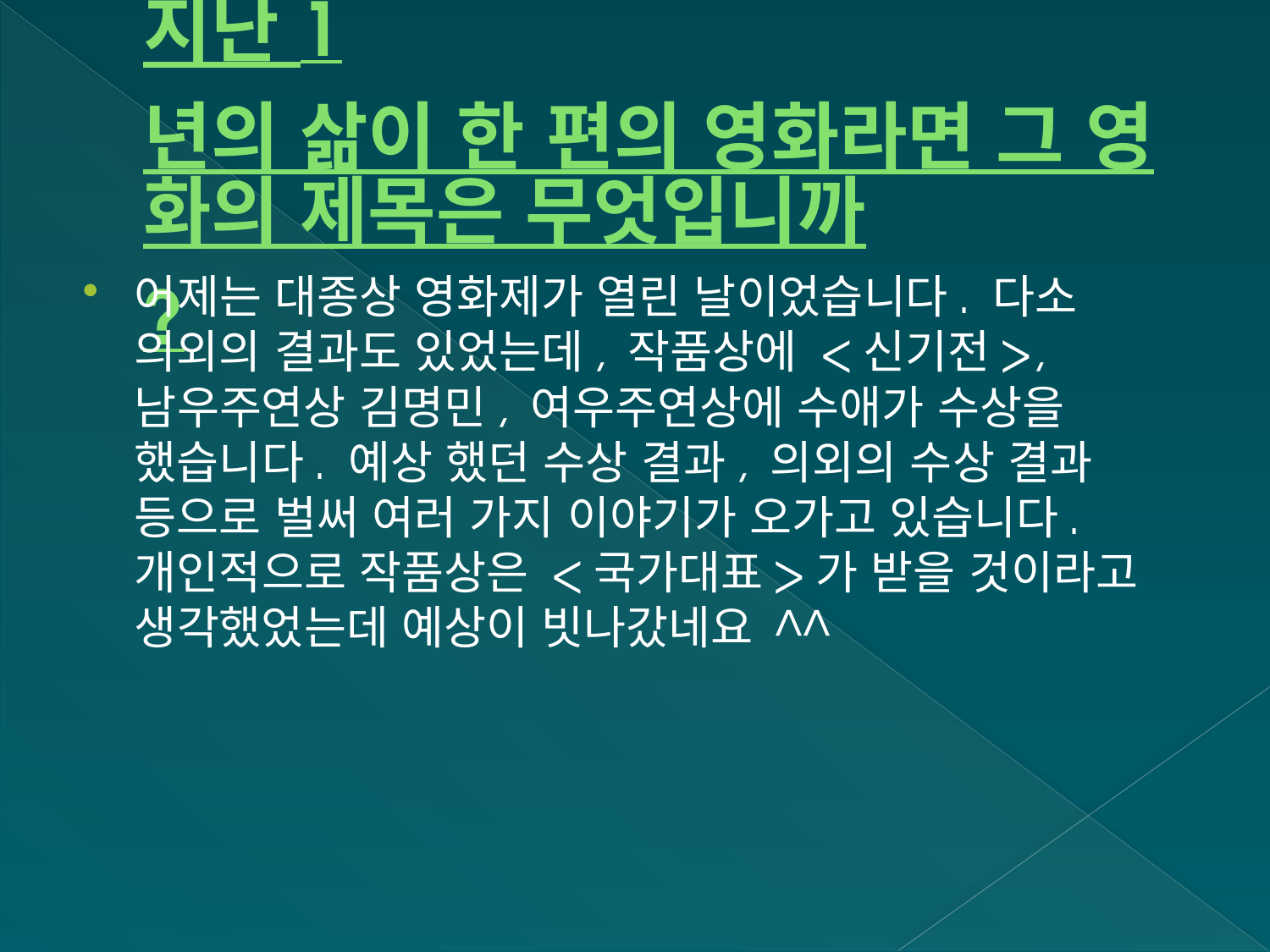

# 지난 1년의 삶이 한 편의 영화라면 그 영화의 제목은 무엇입니까?
어제는 대종상 영화제가 열린 날이었습니다. 다소 의외의 결과도 있었는데, 작품상에 <신기전>, 남우주연상 김명민, 여우주연상에 수애가 수상을 했습니다. 예상 했던 수상 결과, 의외의 수상 결과 등으로 벌써 여러 가지 이야기가 오가고 있습니다. 개인적으로 작품상은 <국가대표>가 받을 것이라고 생각했었는데 예상이 빗나갔네요 ^^